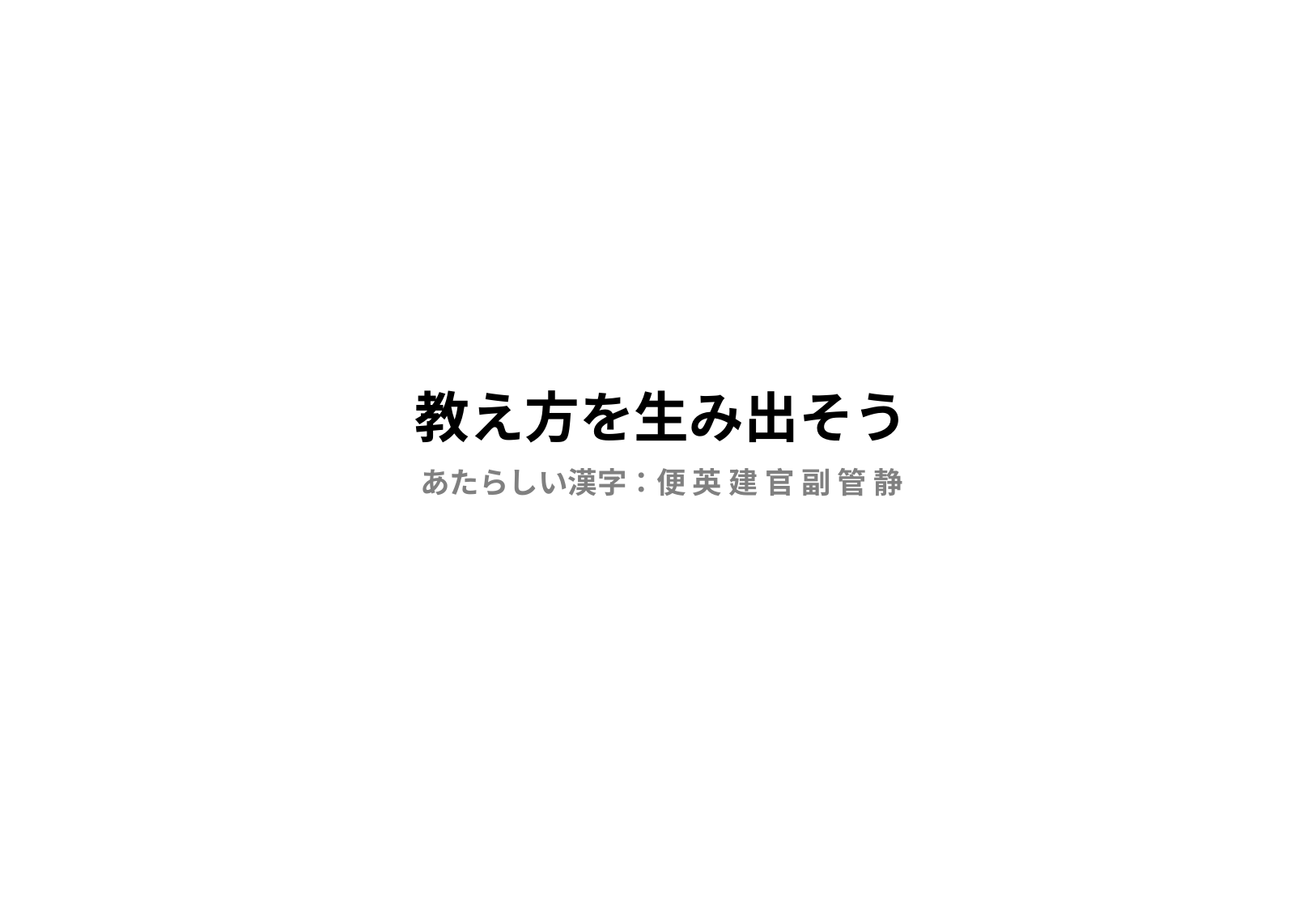

# 教え方を生み出そう
あたらしい漢字：便 英 建 官 副 管 静